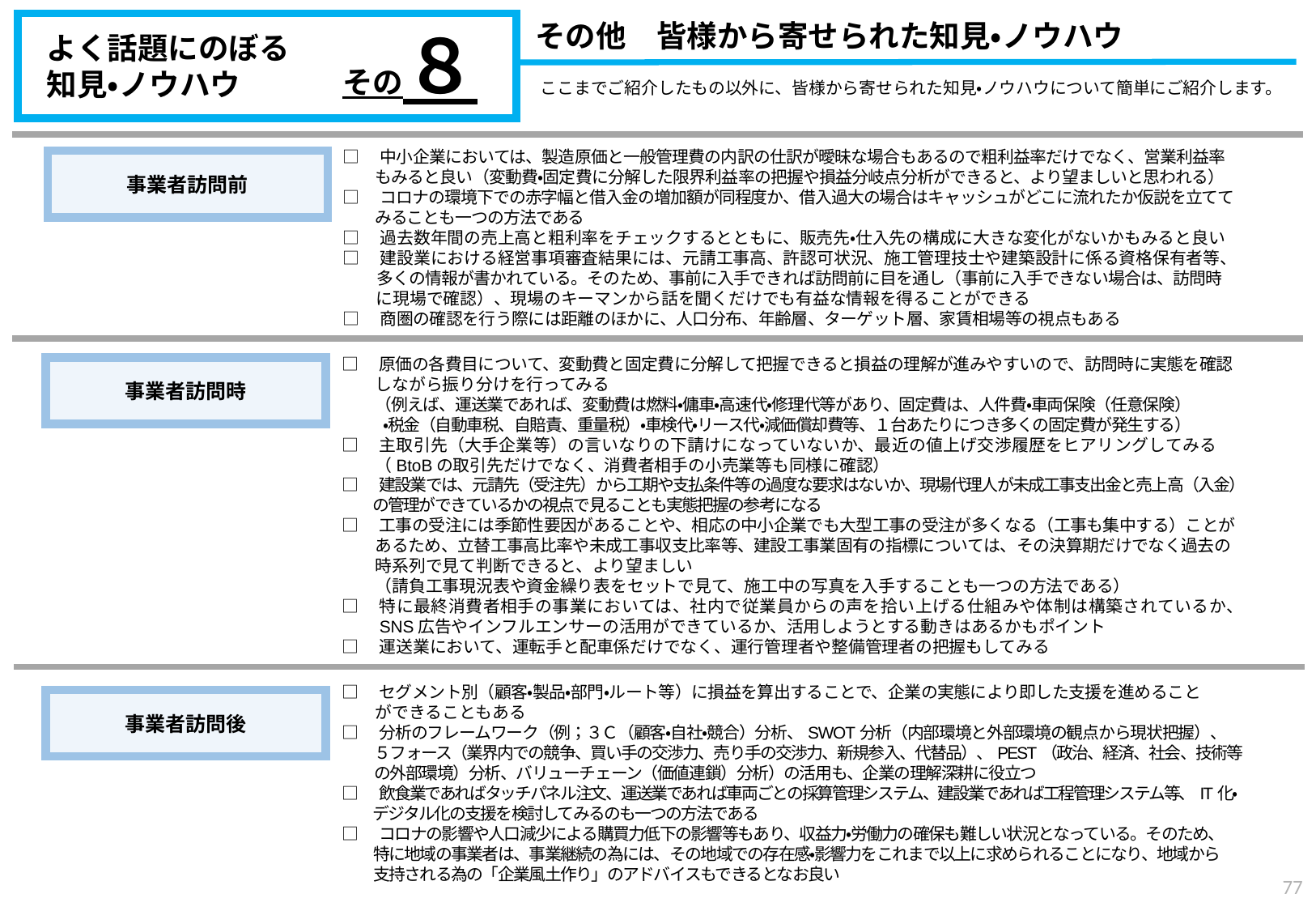

その他　皆様から寄せられた知見・ノウハウ

その８
よく話題にのぼる
知見・ノウハウ
ここまでご紹介したもの以外に、皆様から寄せられた知見・ノウハウについて簡単にご紹介します。
□　中小企業においては、製造原価と一般管理費の内訳の仕訳が曖昧な場合もあるので粗利益率だけでなく、営業利益率
　　もみると良い（変動費・固定費に分解した限界利益率の把握や損益分岐点分析ができると、より望ましいと思われる）
□　コロナの環境下での赤字幅と借入金の増加額が同程度か、借入過大の場合はキャッシュがどこに流れたか仮説を立てて
　　みることも一つの方法である
□　過去数年間の売上高と粗利率をチェックするとともに、販売先・仕入先の構成に大きな変化がないかもみると良い
□　建設業における経営事項審査結果には、元請工事高、許認可状況、施工管理技士や建築設計に係る資格保有者等、
　　多くの情報が書かれている。そのため、事前に入手できれば訪問前に目を通し（事前に入手できない場合は、訪問時
　　に現場で確認）、現場のキーマンから話を聞くだけでも有益な情報を得ることができる
□　商圏の確認を行う際には距離のほかに、人口分布、年齢層、ターゲット層、家賃相場等の視点もある
事業者訪問前
□　原価の各費目について、変動費と固定費に分解して把握できると損益の理解が進みやすいので、訪問時に実態を確認
　　しながら振り分けを行ってみる
　　（例えば、運送業であれば、変動費は燃料・傭車・高速代・修理代等があり、固定費は、人件費・車両保険（任意保険）
　　   ・税金（自動車税、自賠責、重量税）・車検代・リース代・減価償却費等、１台あたりにつき多くの固定費が発生する）
□　主取引先（大手企業等）の言いなりの下請けになっていないか、最近の値上げ交渉履歴をヒアリングしてみる
　　（BtoBの取引先だけでなく、消費者相手の小売業等も同様に確認）
□　建設業では、元請先（受注先）から工期や支払条件等の過度な要求はないか、現場代理人が未成工事支出金と売上高（入金）
　　の管理ができているかの視点で見ることも実態把握の参考になる
□　工事の受注には季節性要因があることや、相応の中小企業でも大型工事の受注が多くなる（工事も集中する）ことが
　　あるため、立替工事高比率や未成工事収支比率等、建設工事業固有の指標については、その決算期だけでなく過去の
　　時系列で見て判断できると、より望ましい
　　（請負工事現況表や資金繰り表をセットで見て、施工中の写真を入手することも一つの方法である）
□　特に最終消費者相手の事業においては、社内で従業員からの声を拾い上げる仕組みや体制は構築されているか、
　　SNS広告やインフルエンサーの活用ができているか、活用しようとする動きはあるかもポイント
□　運送業において、運転手と配車係だけでなく、運行管理者や整備管理者の把握もしてみる
事業者訪問時
□　セグメント別（顧客・製品・部門・ルート等）に損益を算出することで、企業の実態により即した支援を進めること
　　ができることもある
□　分析のフレームワーク（例；３Ｃ（顧客・自社・競合）分析、SWOT分析（内部環境と外部環境の観点から現状把握）、
　　５フォース（業界内での競争、買い手の交渉力、売り手の交渉力、新規参入、代替品）、PEST（政治、経済、社会、技術等
　　の外部環境）分析、バリューチェーン（価値連鎖）分析）の活用も、企業の理解深耕に役立つ
□　飲食業であればタッチパネル注文、運送業であれば車両ごとの採算管理システム、建設業であれば工程管理システム等、IT化・
　　デジタル化の支援を検討してみるのも一つの方法である
□　コロナの影響や人口減少による購買力低下の影響等もあり、収益力・労働力の確保も難しい状況となっている。そのため、
　　特に地域の事業者は、事業継続の為には、その地域での存在感・影響力をこれまで以上に求められることになり、地域から
　　支持される為の「企業風土作り」のアドバイスもできるとなお良い
事業者訪問後
77